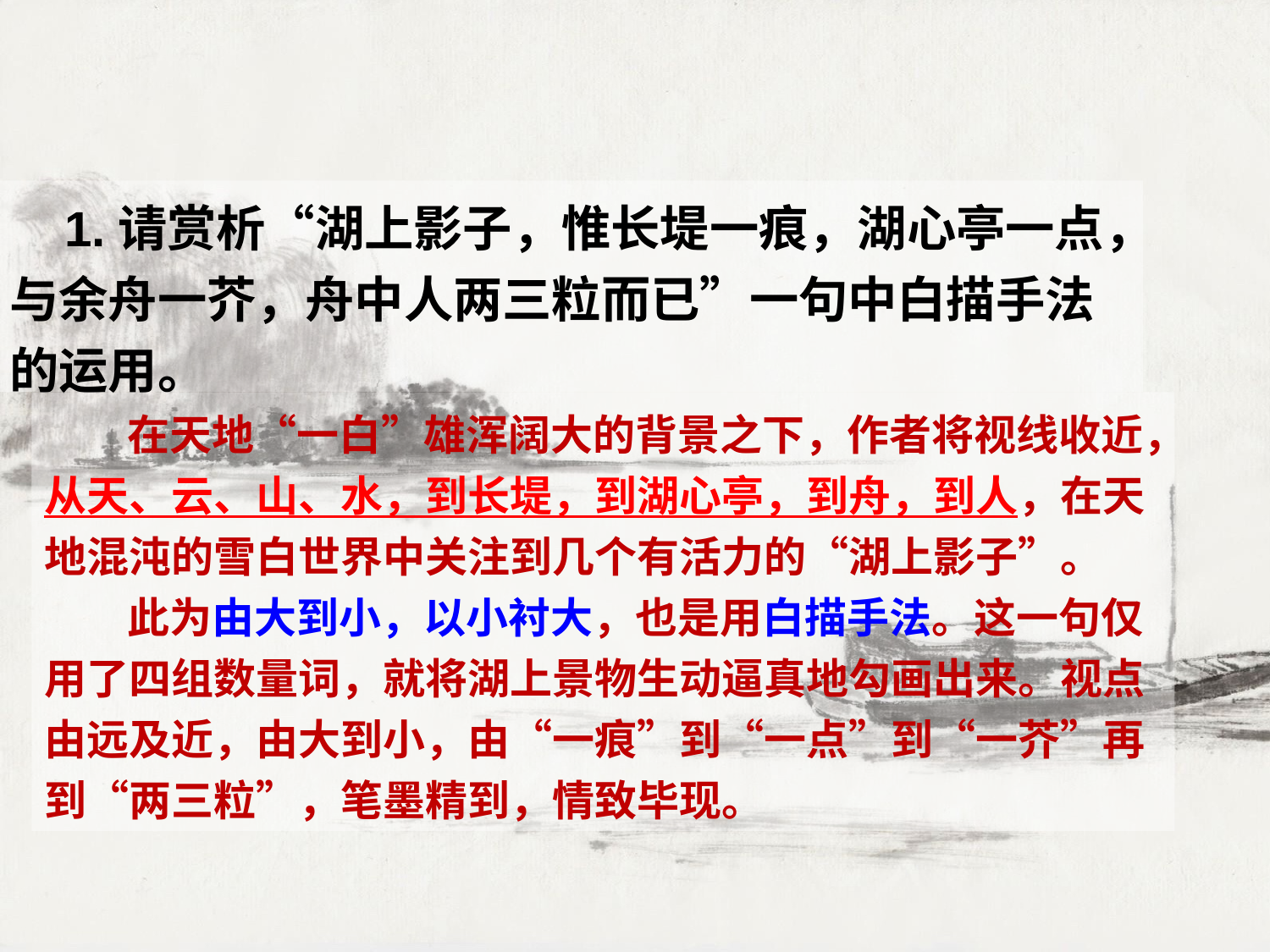

1.请赏析“湖上影子，惟长堤一痕，湖心亭一点，与余舟一芥，舟中人两三粒而已”一句中白描手法的运用。
在天地“一白”雄浑阔大的背景之下，作者将视线收近，从天、云、山、水，到长堤，到湖心亭，到舟，到人，在天地混沌的雪白世界中关注到几个有活力的“湖上影子”。
此为由大到小，以小衬大，也是用白描手法。这一句仅用了四组数量词，就将湖上景物生动逼真地勾画出来。视点由远及近，由大到小，由“一痕”到“一点”到“一芥”再到“两三粒”，笔墨精到，情致毕现。